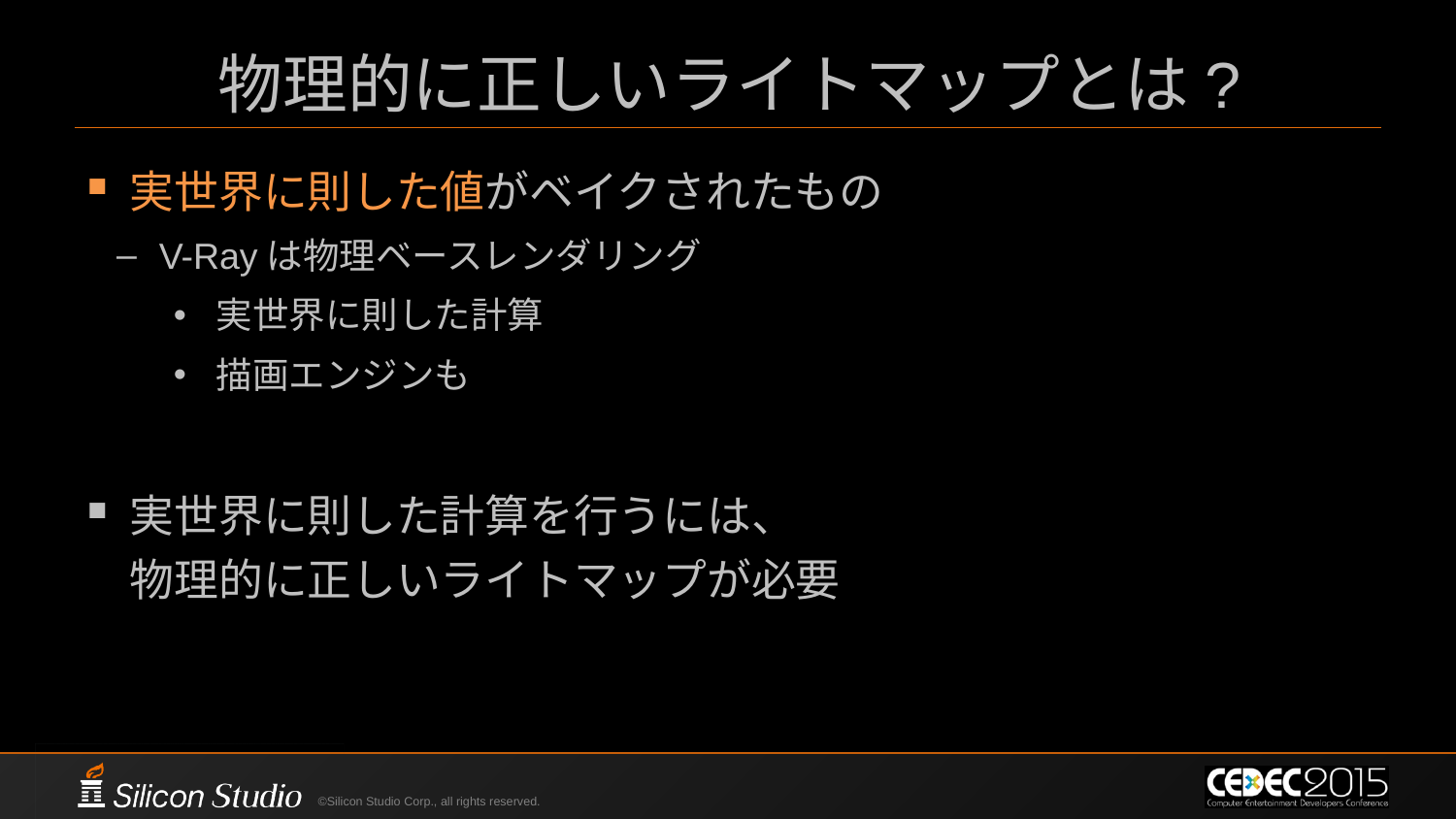

# 物理的に正しいライトマップとは?
実世界に則した値がベイクされたもの
V-Rayは物理ベースレンダリング
実世界に則した計算
描画エンジンも

実世界に則した計算を行うには、
物理的に正しいライトマップが必要